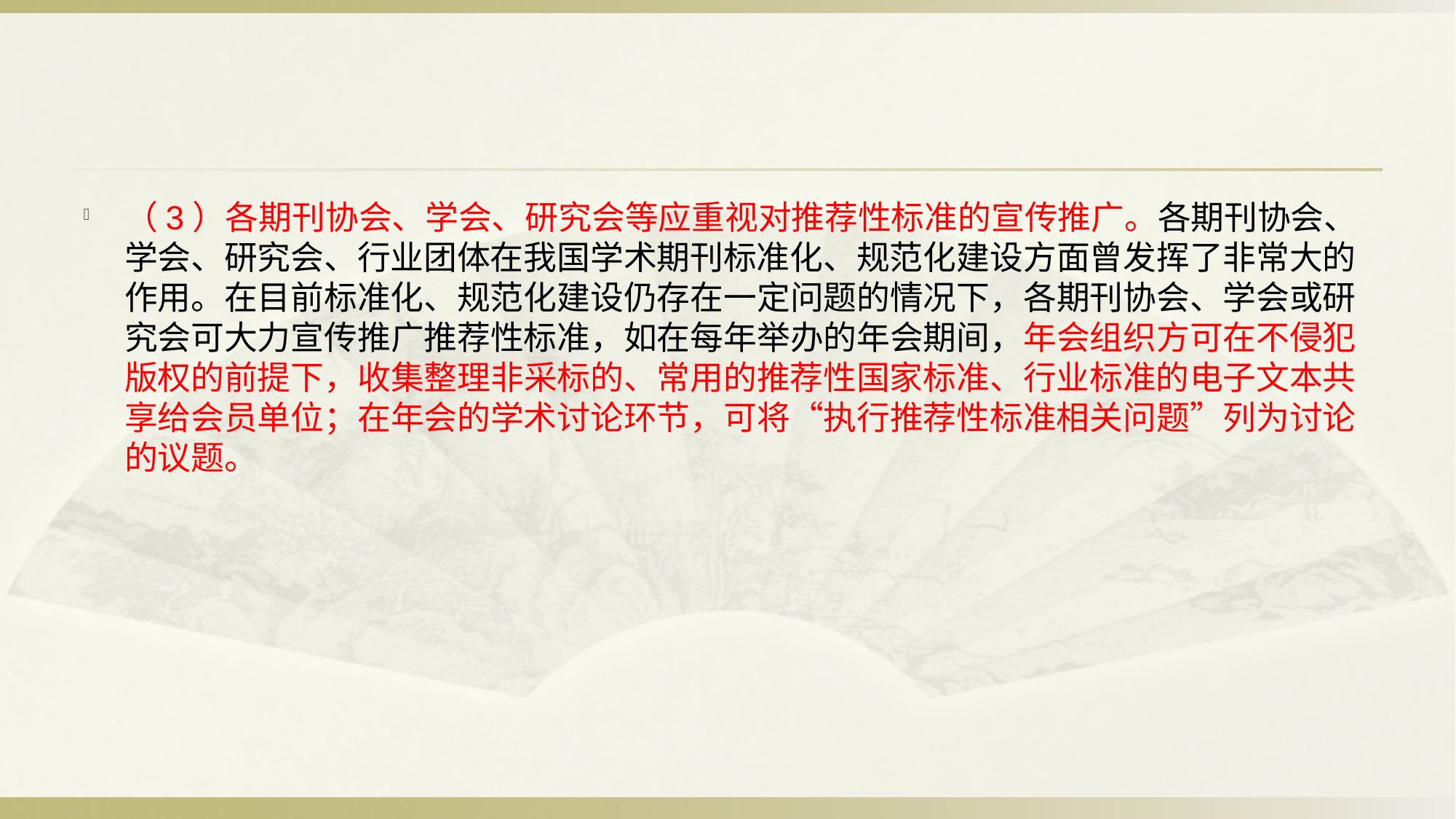

#
（3）各期刊协会、学会、研究会等应重视对推荐性标准的宣传推广。各期刊协会、学会、研究会、行业团体在我国学术期刊标准化、规范化建设方面曾发挥了非常大的作用。在目前标准化、规范化建设仍存在一定问题的情况下，各期刊协会、学会或研究会可大力宣传推广推荐性标准，如在每年举办的年会期间，年会组织方可在不侵犯版权的前提下，收集整理非采标的、常用的推荐性国家标准、行业标准的电子文本共享给会员单位；在年会的学术讨论环节，可将“执行推荐性标准相关问题”列为讨论的议题。